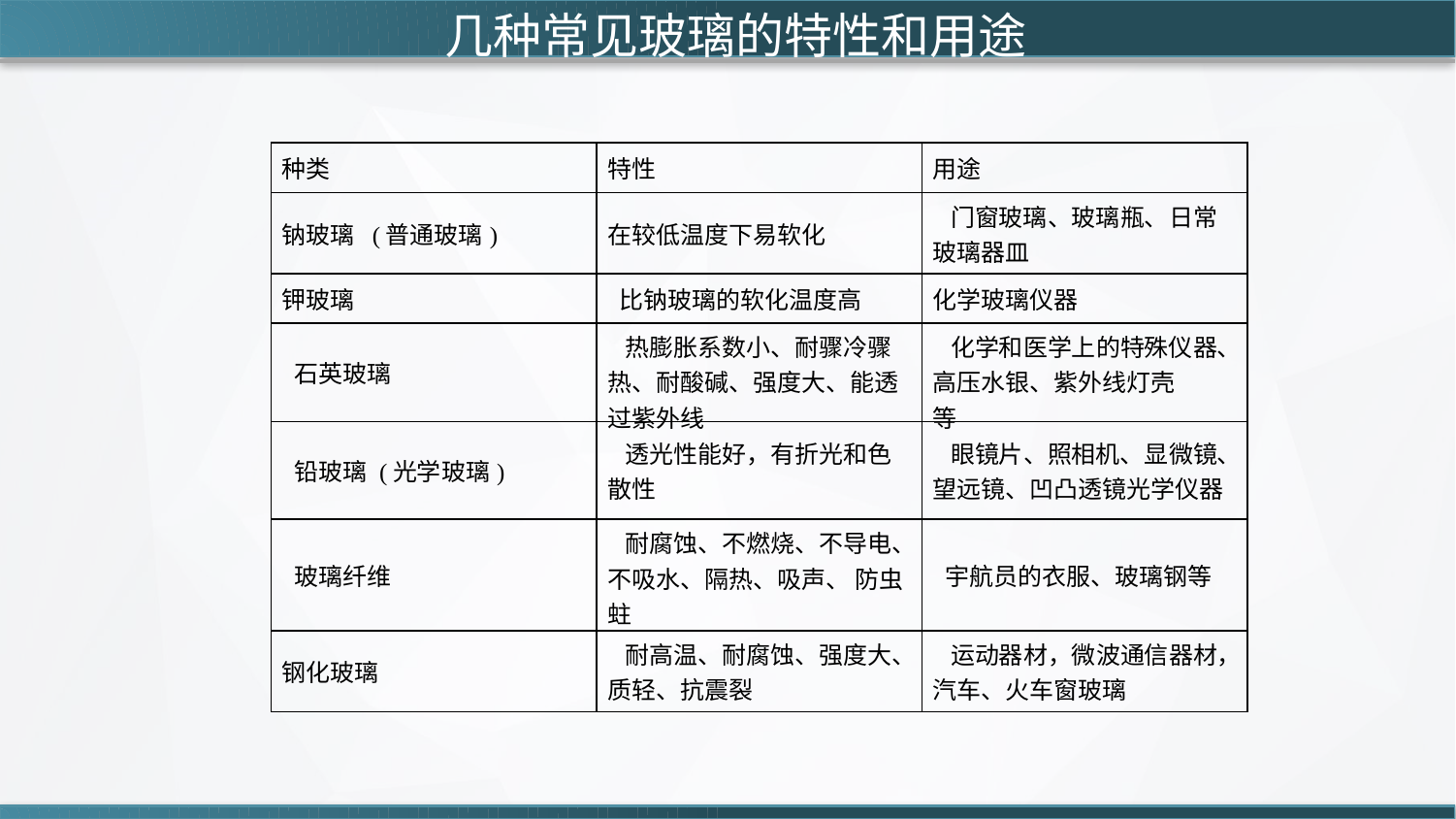

几种常见玻璃的特性和用途
| 种类 | 特性 | 用途 |
| --- | --- | --- |
| 钠玻璃 (普通玻璃) | 在较低温度下易软化 | 门窗玻璃、玻璃瓶、日常 玻璃器皿 |
| 钾玻璃 | 比钠玻璃的软化温度高 | 化学玻璃仪器 |
| 石英玻璃 | 热膨胀系数小、耐骤冷骤热、耐酸碱、强度大、能透 过紫外线 | 化学和医学上的特殊仪器、高压水银、紫外线灯壳 等 |
| 铅玻璃 (光学玻璃) | 透光性能好，有折光和色 散性 | 眼镜片、照相机、显微镜、 望远镜、凹凸透镜光学仪器 |
| 玻璃纤维 | 耐腐蚀、不燃烧、不导电、不吸水、隔热、吸声、 防虫 蛀 | 宇航员的衣服、玻璃钢等 |
| 钢化玻璃 | 耐高温、耐腐蚀、强度大、 质轻、抗震裂 | 运动器材，微波通信器材， 汽车、火车窗玻璃 |